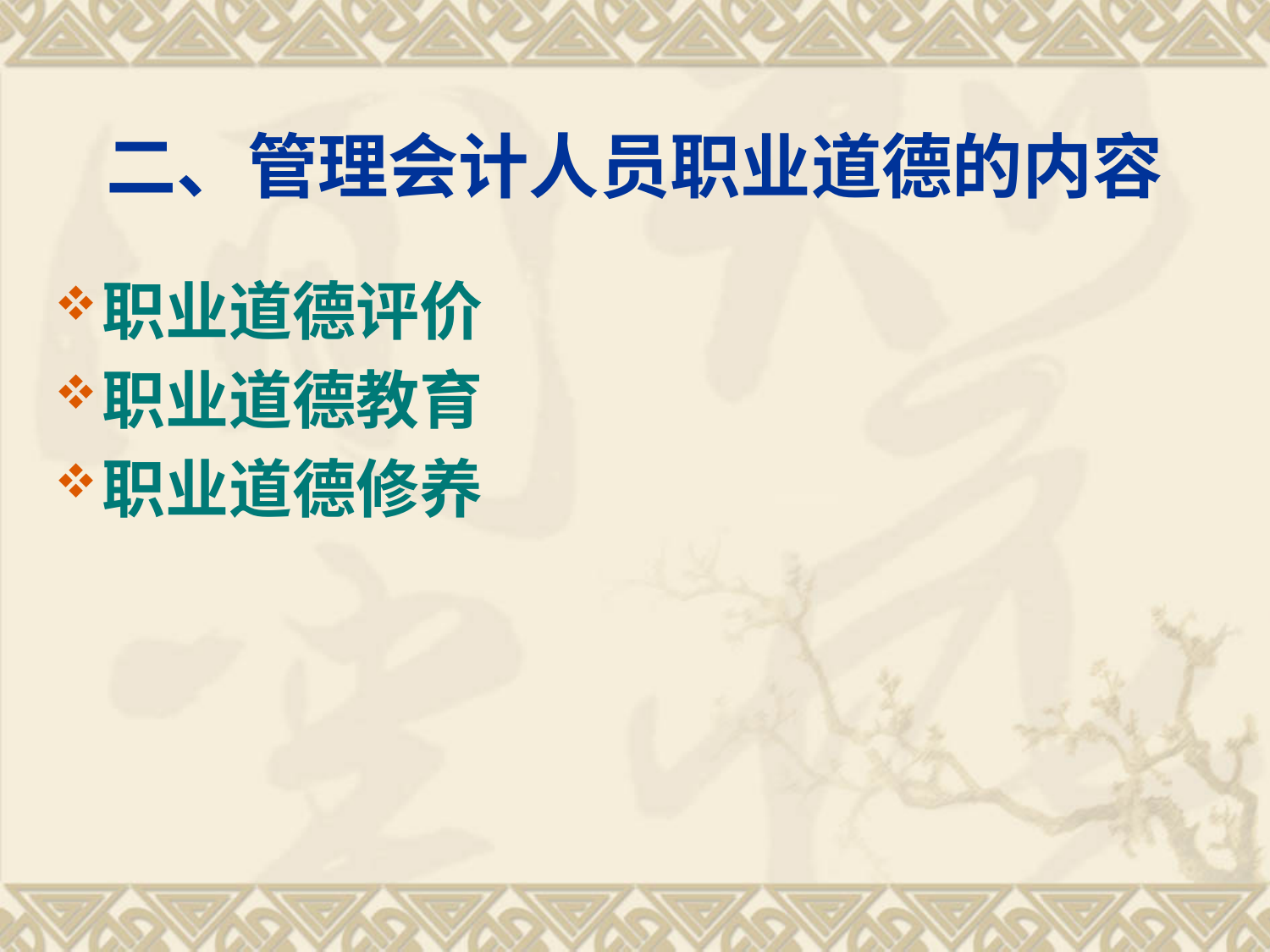

# 二、管理会计人员职业道德的内容
职业道德评价
职业道德教育
职业道德修养